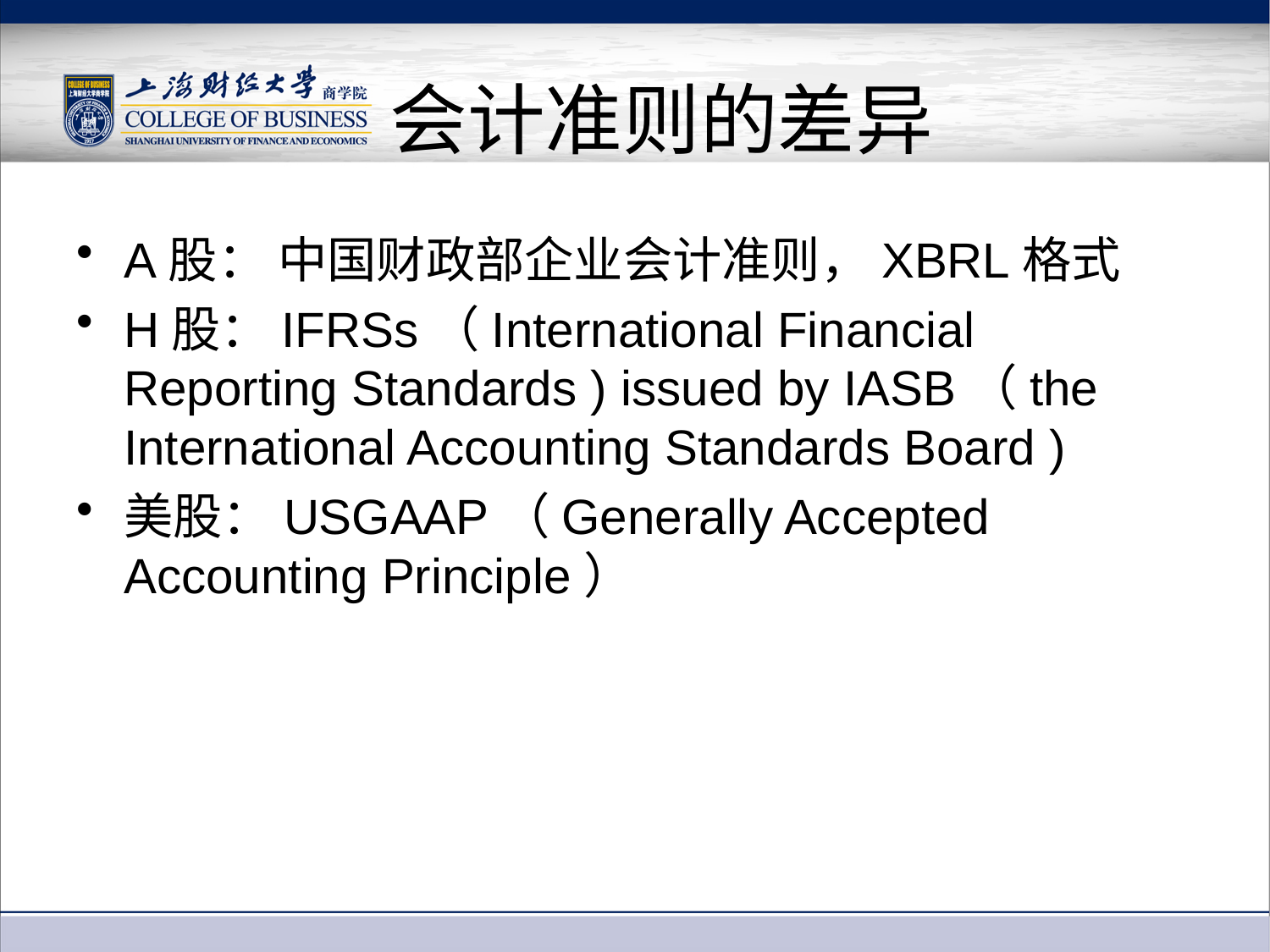

# 会计准则的差异
A股： 中国财政部企业会计准则，XBRL格式
H股：IFRSs（International Financial Reporting Standards ) issued by IASB（the International Accounting Standards Board )
美股：USGAAP（Generally Accepted Accounting Principle）